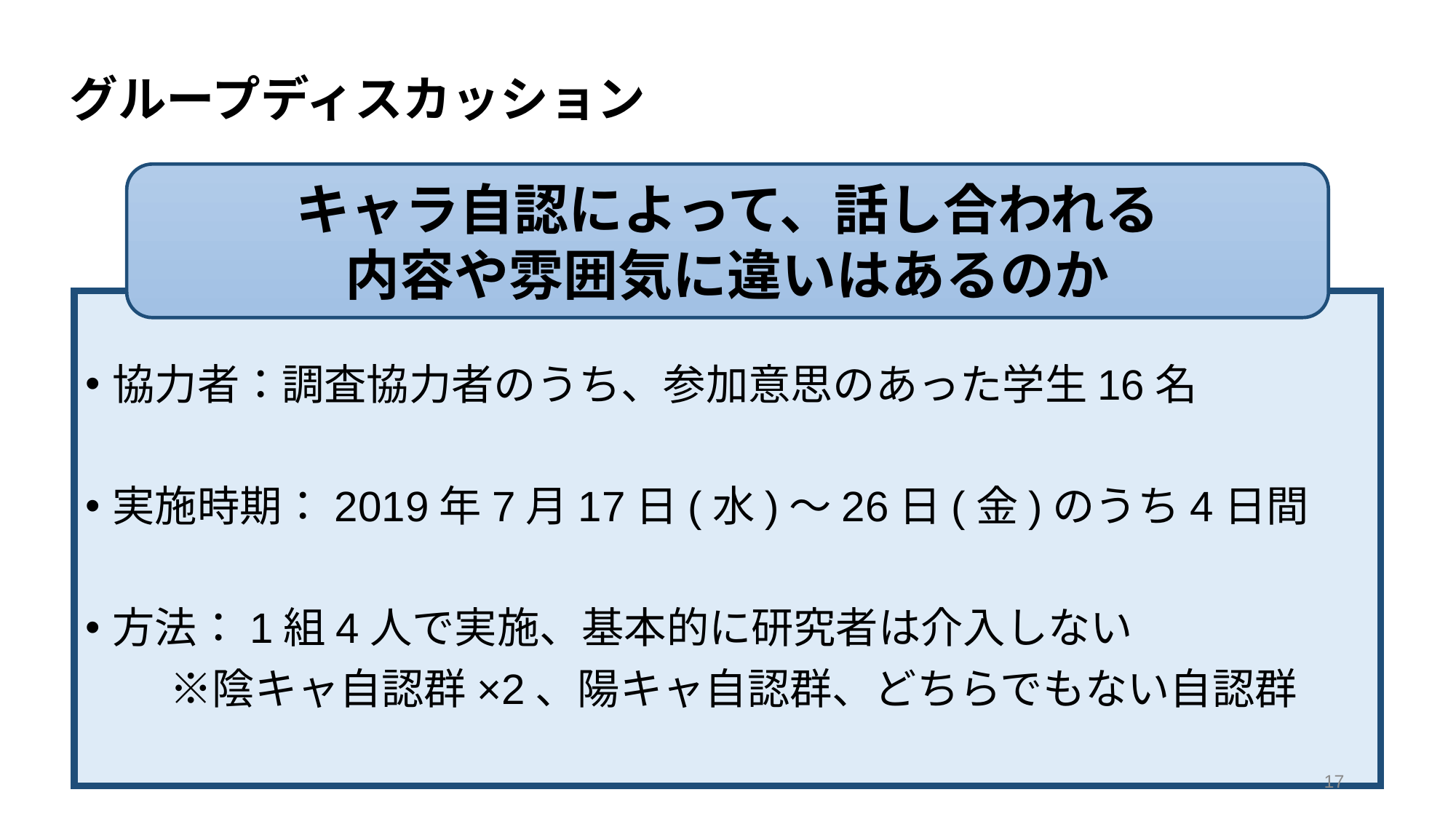

# グループディスカッション
キャラ自認によって、話し合われる
内容や雰囲気に違いはあるのか
協力者：調査協力者のうち、参加意思のあった学生16名

実施時期：2019年7月17日(水)～26日(金)のうち4日間

方法：1組4人で実施、基本的に研究者は介入しない
　　※陰キャ自認群×2、陽キャ自認群、どちらでもない自認群
17